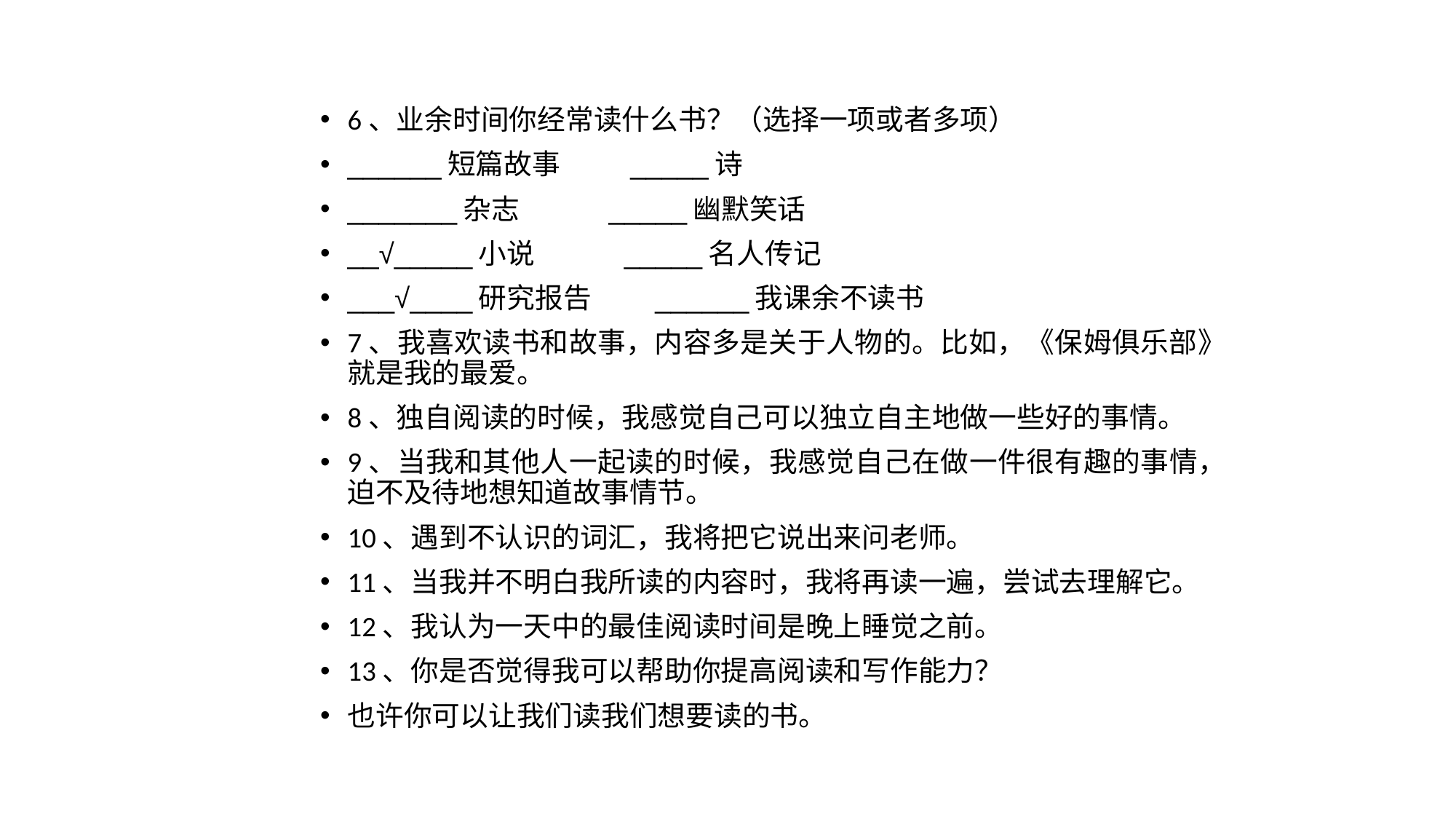

6、业余时间你经常读什么书？（选择一项或者多项）
______短篇故事          _____诗
_______杂志             _____幽默笑话
__√_____小说             _____名人传记
___√____研究报告         ______我课余不读书
7、我喜欢读书和故事，内容多是关于人物的。比如，《保姆俱乐部》就是我的最爱。
8、独自阅读的时候，我感觉自己可以独立自主地做一些好的事情。
9、当我和其他人一起读的时候，我感觉自己在做一件很有趣的事情，迫不及待地想知道故事情节。
10、遇到不认识的词汇，我将把它说出来问老师。
11、当我并不明白我所读的内容时，我将再读一遍，尝试去理解它。
12、我认为一天中的最佳阅读时间是晚上睡觉之前。
13、你是否觉得我可以帮助你提高阅读和写作能力？
也许你可以让我们读我们想要读的书。